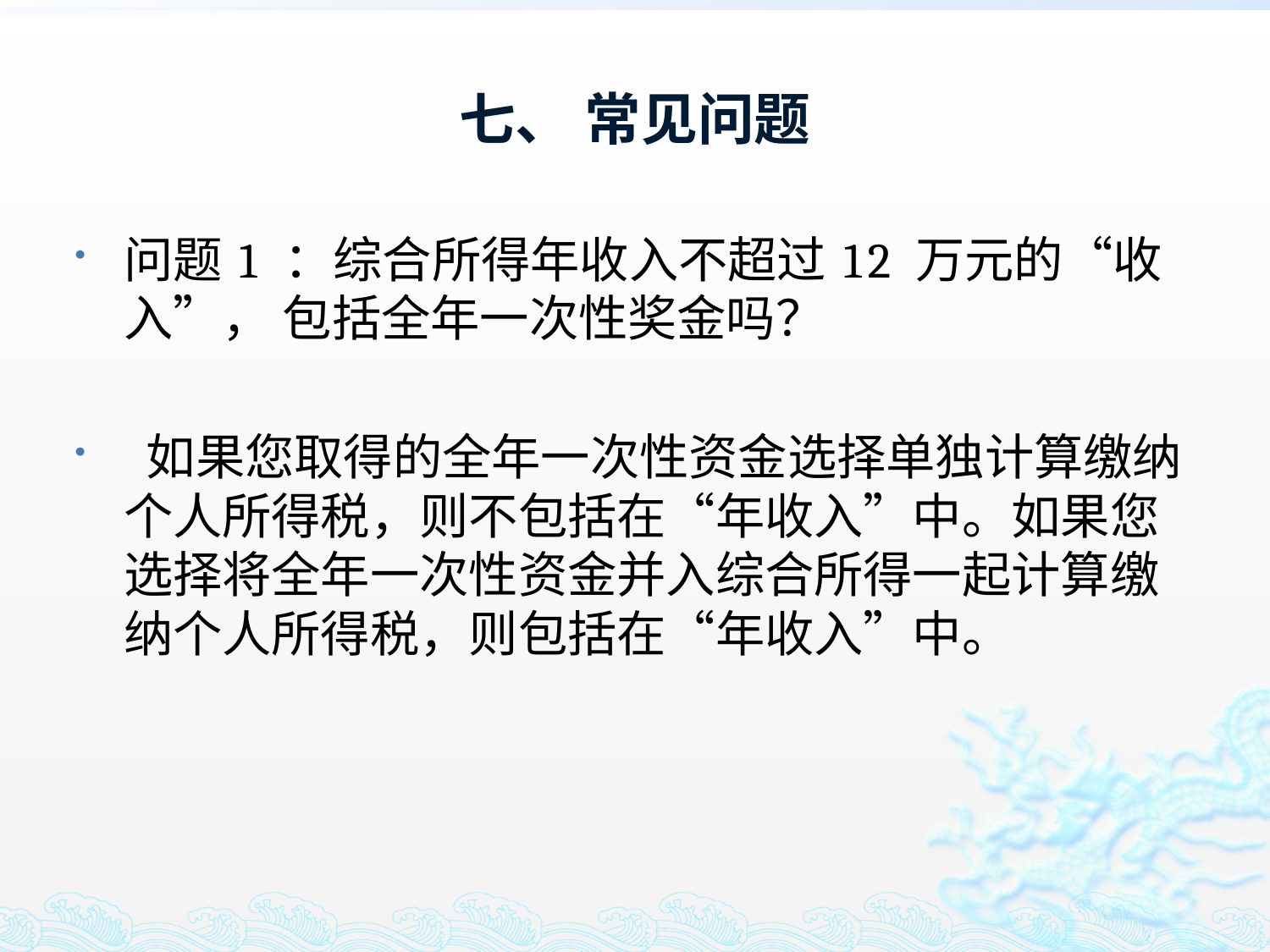

# 七、 常见问题
问题1 ：综合所得年收入不超过12 万元的“收入”， 包括全年一次性奖金吗？

 如果您取得的全年一次性资金选择单独计算缴纳个人所得税，则不包括在“年收入”中。如果您选择将全年一次性资金并入综合所得一起计算缴纳个人所得税，则包括在“年收入”中。